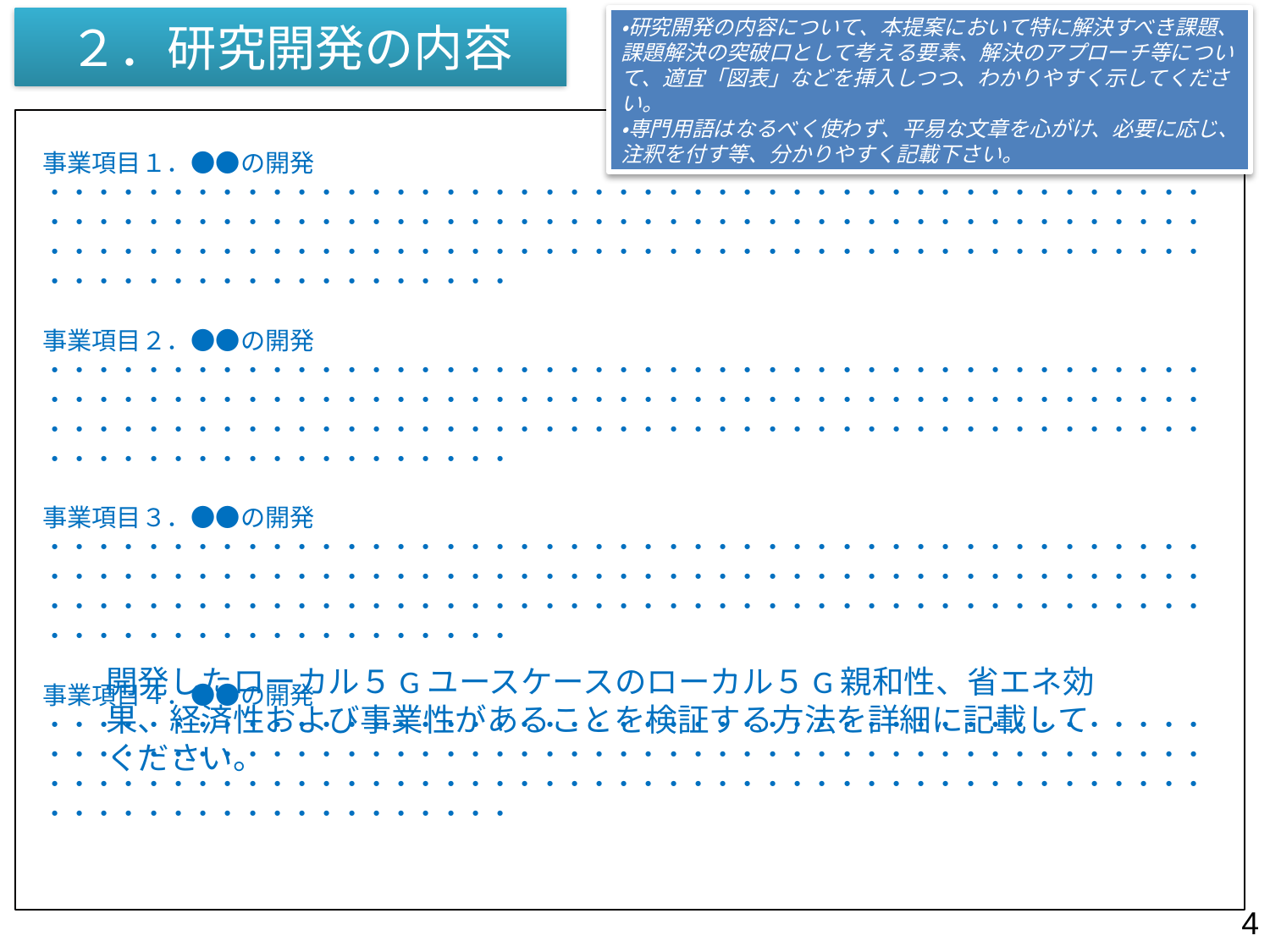

・研究開発の内容について、本提案において特に解決すべき課題、課題解決の突破口として考える要素、解決のアプローチ等について、適宜「図表」などを挿入しつつ、わかりやすく示してください。
・専門用語はなるべく使わず、平易な文章を心がけ、必要に応じ、注釈を付す等、分かりやすく記載下さい。
# ２．研究開発の内容

事業項目１．●●の開発
・・・・・・・・・・・・・・・・・・・・・・・・・・・・・・・・・・・・・・・・・・・・・・・・・・・・・・・・・・・・・・・・・・・・・・・・・・・・・・・・・・・・・・・・・・・・・・・・・・・・・・・・・・・・・・・・・・・・・・・・・・・・・・・・・・・・・・・・・・・・・・・・・・・・・・・・・・・・・・・・

事業項目２．●●の開発
・・・・・・・・・・・・・・・・・・・・・・・・・・・・・・・・・・・・・・・・・・・・・・・・・・・・・・・・・・・・・・・・・・・・・・・・・・・・・・・・・・・・・・・・・・・・・・・・・・・・・・・・・・・・・・・・・・・・・・・・・・・・・・・・・・・・・・・・・・・・・・・・・・・・・・・・・・・・・・・・

事業項目３．●●の開発
・・・・・・・・・・・・・・・・・・・・・・・・・・・・・・・・・・・・・・・・・・・・・・・・・・・・・・・・・・・・・・・・・・・・・・・・・・・・・・・・・・・・・・・・・・・・・・・・・・・・・・・・・・・・・・・・・・・・・・・・・・・・・・・・・・・・・・・・・・・・・・・・・・・・・・・・・・・・・・・・

事業項目４．●●の開発
・・・・・・・・・・・・・・・・・・・・・・・・・・・・・・・・・・・・・・・・・・・・・・・・・・・・・・・・・・・・・・・・・・・・・・・・・・・・・・・・・・・・・・・・・・・・・・・・・・・・・・・・・・・・・・・・・・・・・・・・・・・・・・・・・・・・・・・・・・・・・・・・・・・・・・・・・・・・・・・・

開発したローカル５Gユースケースのローカル５G親和性、省エネ効果、経済性および事業性があることを検証する方法を詳細に記載してください。
4